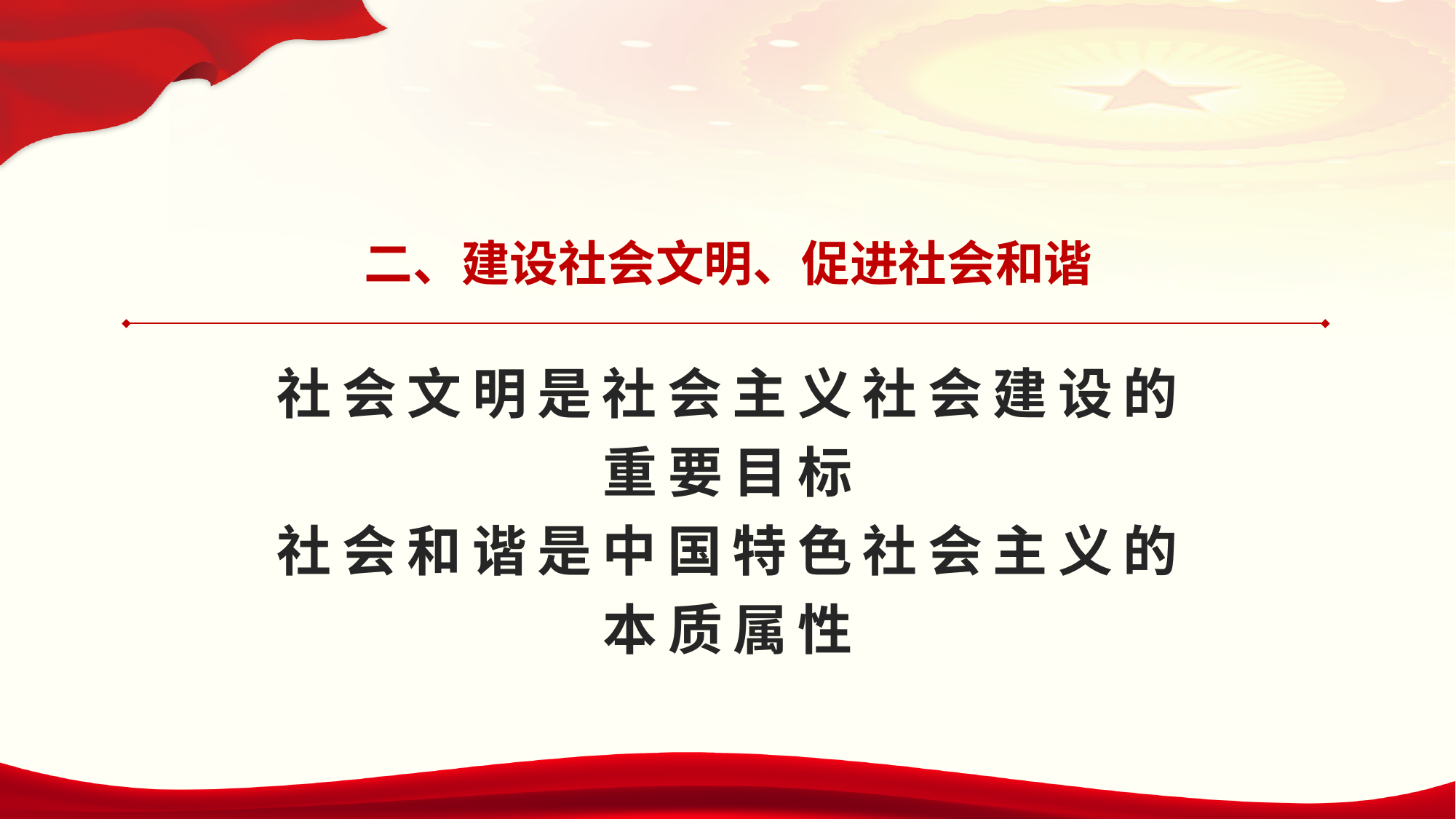

二、建设社会文明、促进社会和谐
社会文明是社会主义社会建设的
重要目标
社会和谐是中国特色社会主义的
本质属性